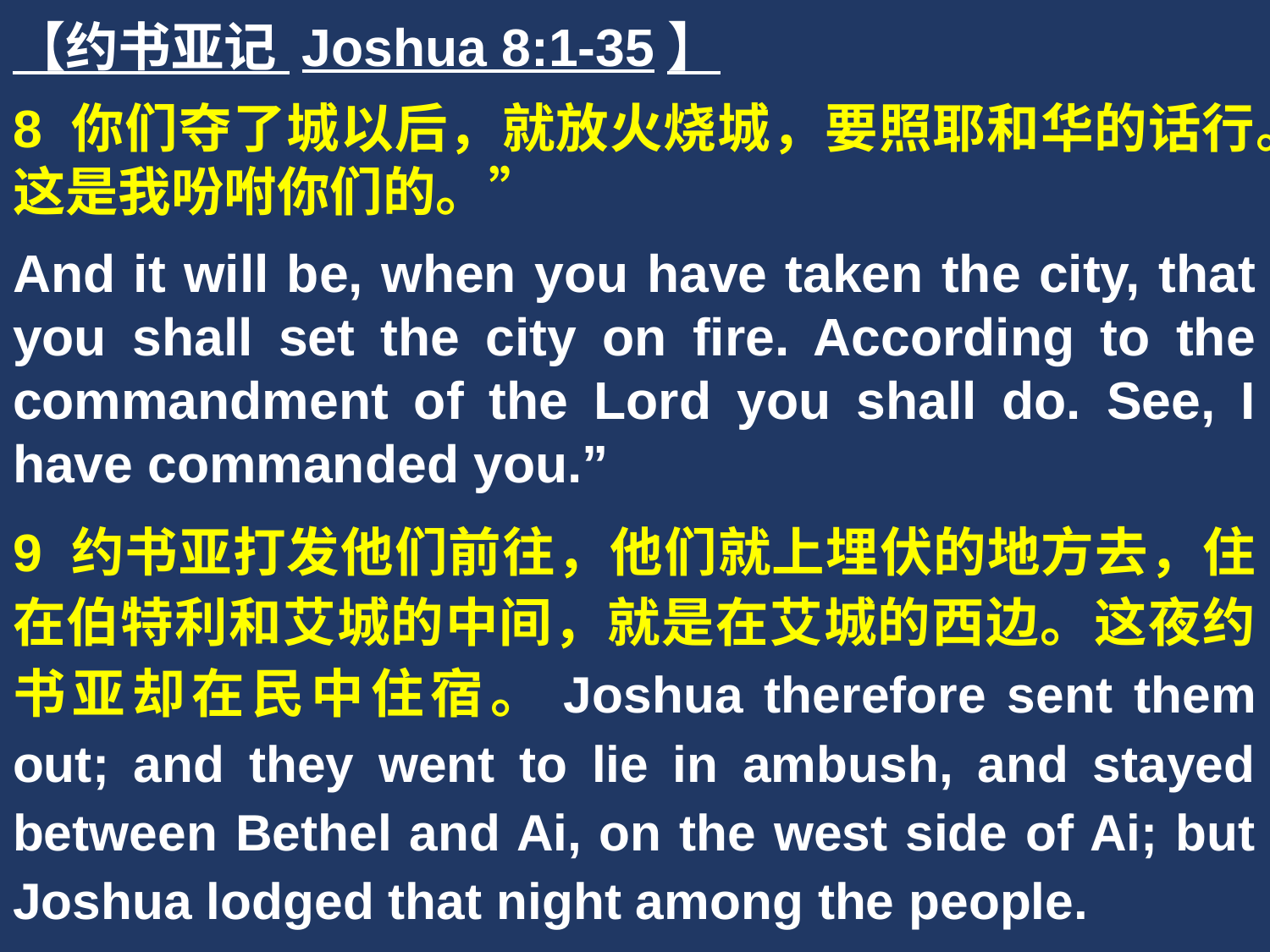

【约书亚记 Joshua 8:1-35】
8 你们夺了城以后，就放火烧城，要照耶和华的话行。这是我吩咐你们的。”
And it will be, when you have taken the city, that you shall set the city on fire. According to the commandment of the Lord you shall do. See, I have commanded you.”
9 约书亚打发他们前往，他们就上埋伏的地方去，住在伯特利和艾城的中间，就是在艾城的西边。这夜约书亚却在民中住宿。Joshua therefore sent them out; and they went to lie in ambush, and stayed between Bethel and Ai, on the west side of Ai; but Joshua lodged that night among the people.